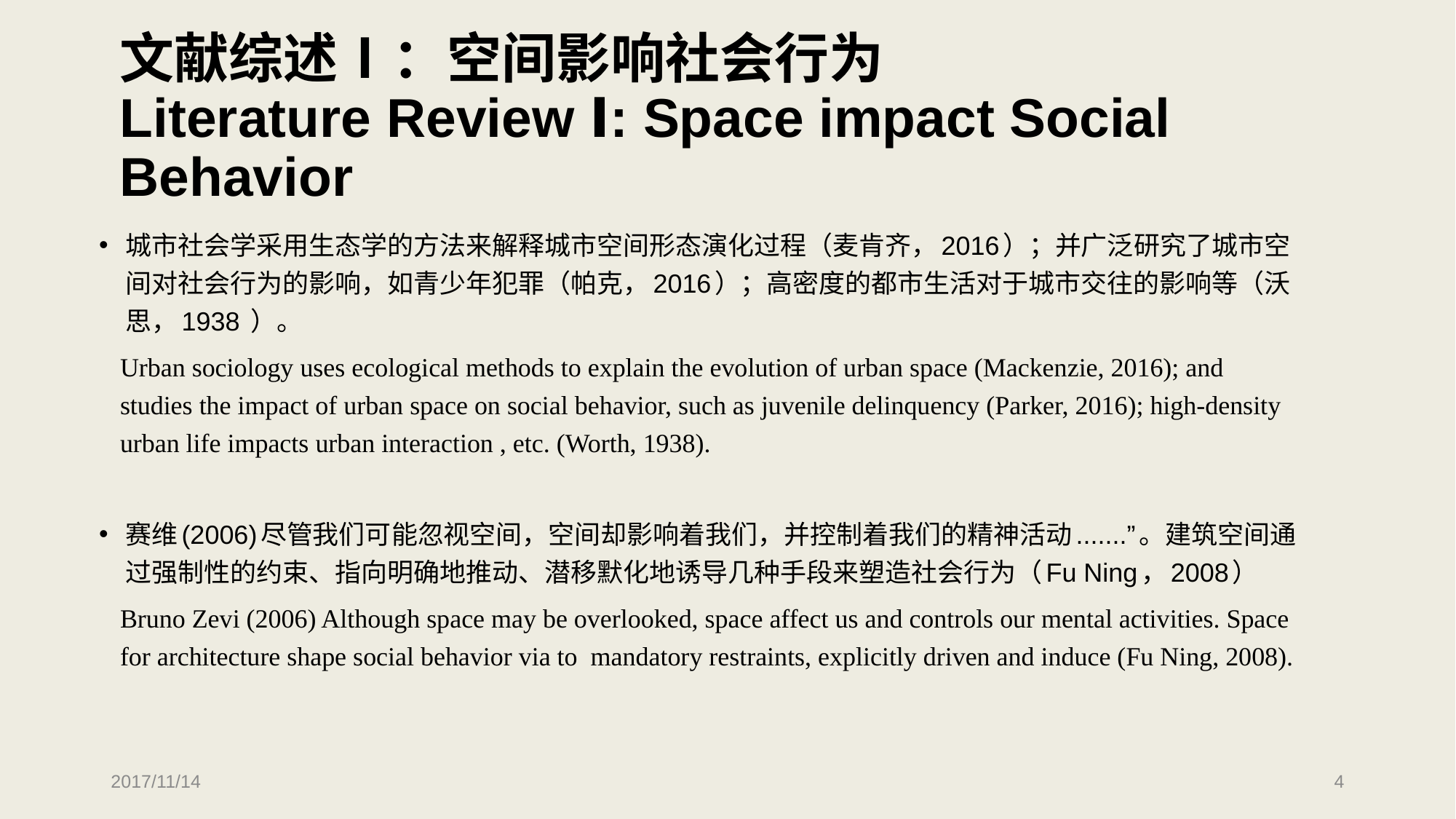

# 文献综述Ⅰ：空间影响社会行为 Literature Review Ⅰ: Space impact Social Behavior
城市社会学采用生态学的方法来解释城市空间形态演化过程（麦肯齐，2016）；并广泛研究了城市空间对社会行为的影响，如青少年犯罪（帕克，2016）；高密度的都市生活对于城市交往的影响等（沃思，1938 ）。
Urban sociology uses ecological methods to explain the evolution of urban space (Mackenzie, 2016); and  studies the impact of urban space on social behavior, such as juvenile delinquency (Parker, 2016); high-density urban life impacts urban interaction , etc. (Worth, 1938).

赛维(2006)尽管我们可能忽视空间，空间却影响着我们，并控制着我们的精神活动.......”。建筑空间通过强制性的约束、指向明确地推动、潜移默化地诱导几种手段来塑造社会行为（Fu Ning，2008）
Bruno Zevi (2006) Although space may be overlooked, space affect us and controls our mental activities. Space for architecture shape social behavior via to  mandatory restraints, explicitly driven and induce (Fu Ning, 2008).

2017/11/14
4